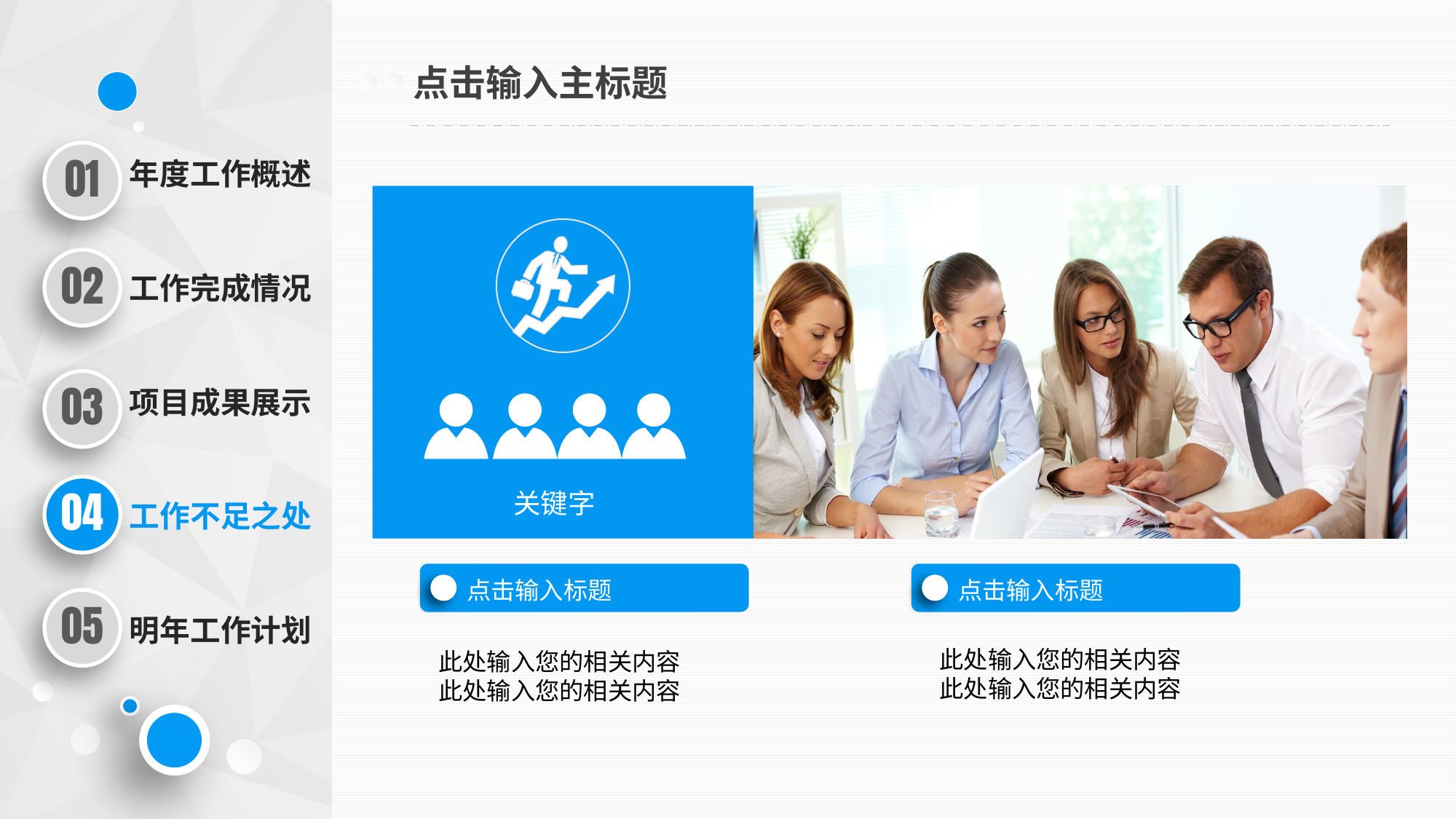

点击输入主标题

关键字

点击输入标题

点击输入标题
此处输入您的相关内容
此处输入您的相关内容
此处输入您的相关内容
此处输入您的相关内容